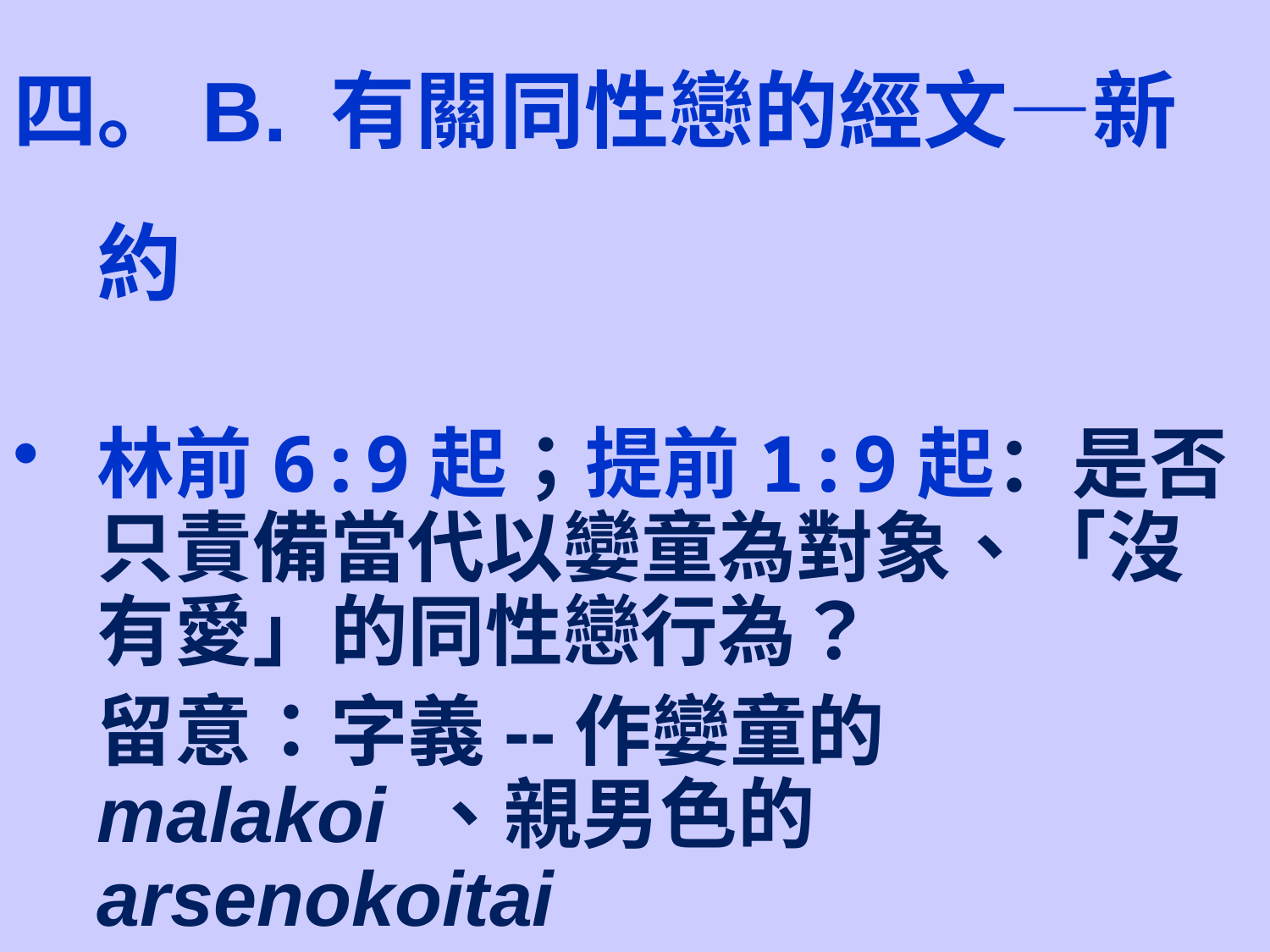

四。B. 有關同性戀的經文—新約

林前6:9起；提前1:9起：是否只責備當代以孌童為對象、「沒有愛」的同性戀行為？
	留意：字義--作孌童的malakoi 、親男色的 arsenokoitai
  林前6:11暗示改變行為的可能性